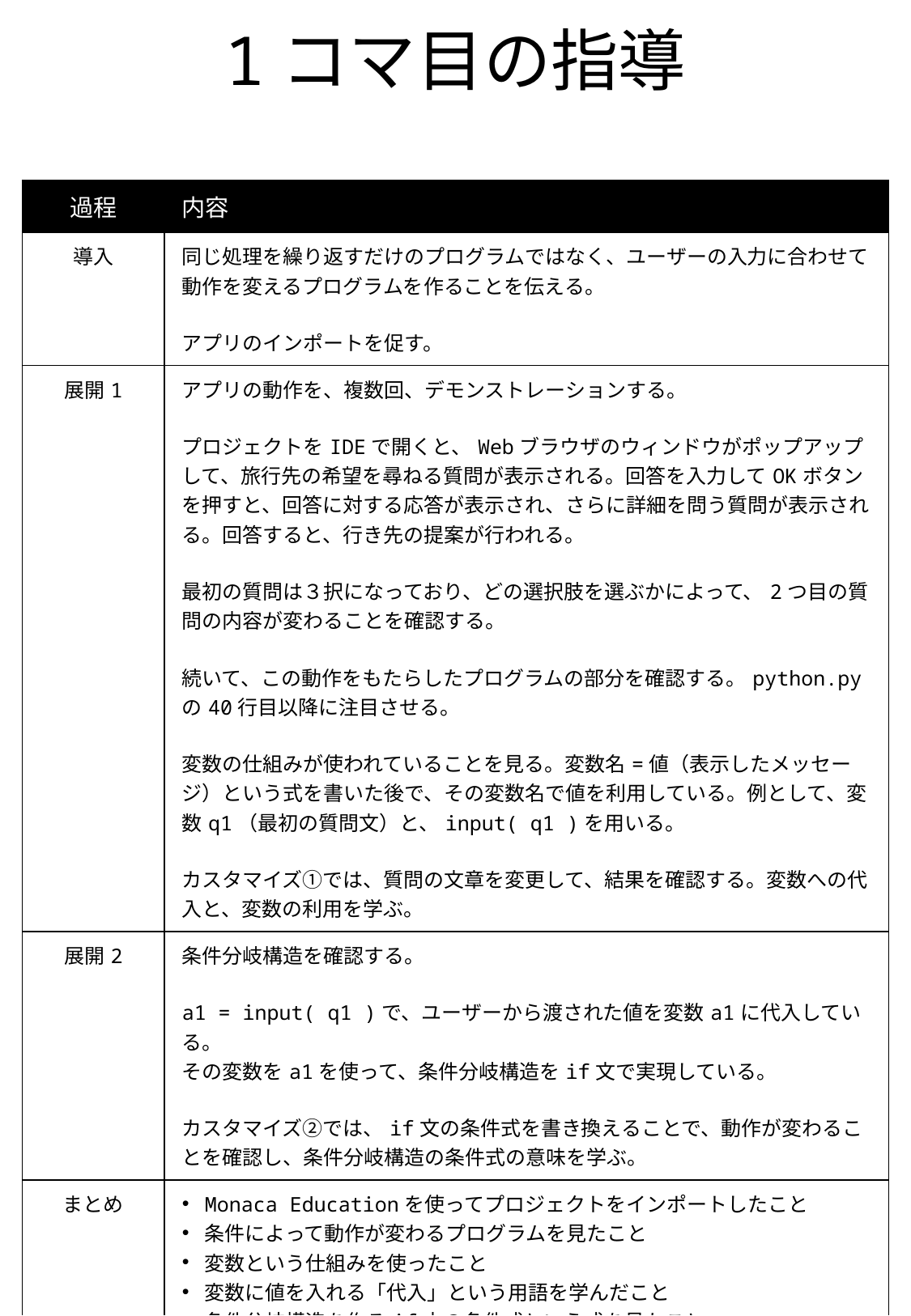

# 1コマ目の指導
| 過程 | 内容 |
| --- | --- |
| 導入 | 同じ処理を繰り返すだけのプログラムではなく、ユーザーの入力に合わせて動作を変えるプログラムを作ることを伝える。 アプリのインポートを促す。 |
| 展開1 | アプリの動作を、複数回、デモンストレーションする。 プロジェクトをIDEで開くと、Webブラウザのウィンドウがポップアップして、旅行先の希望を尋ねる質問が表示される。回答を入力してOKボタンを押すと、回答に対する応答が表示され、さらに詳細を問う質問が表示される。回答すると、行き先の提案が行われる。 最初の質問は３択になっており、どの選択肢を選ぶかによって、2つ目の質問の内容が変わることを確認する。 続いて、この動作をもたらしたプログラムの部分を確認する。python.pyの40行目以降に注目させる。 変数の仕組みが使われていることを見る。変数名=値（表示したメッセージ）という式を書いた後で、その変数名で値を利用している。例として、変数q1（最初の質問文）と、input( q1 )を用いる。 カスタマイズ①では、質問の文章を変更して、結果を確認する。変数への代入と、変数の利用を学ぶ。 |
| 展開2 | 条件分岐構造を確認する。 a1 = input( q1 )で、ユーザーから渡された値を変数a1に代入している。 その変数をa1を使って、条件分岐構造をif文で実現している。 カスタマイズ②では、if文の条件式を書き換えることで、動作が変わることを確認し、条件分岐構造の条件式の意味を学ぶ。 |
| まとめ | Monaca Educationを使ってプロジェクトをインポートしたこと 条件によって動作が変わるプログラムを見たこと 変数という仕組みを使ったこと 変数に値を入れる「代入」という用語を学んだこと 条件分岐構造を作るif文の条件式という式を見たこと などを確認する。 |